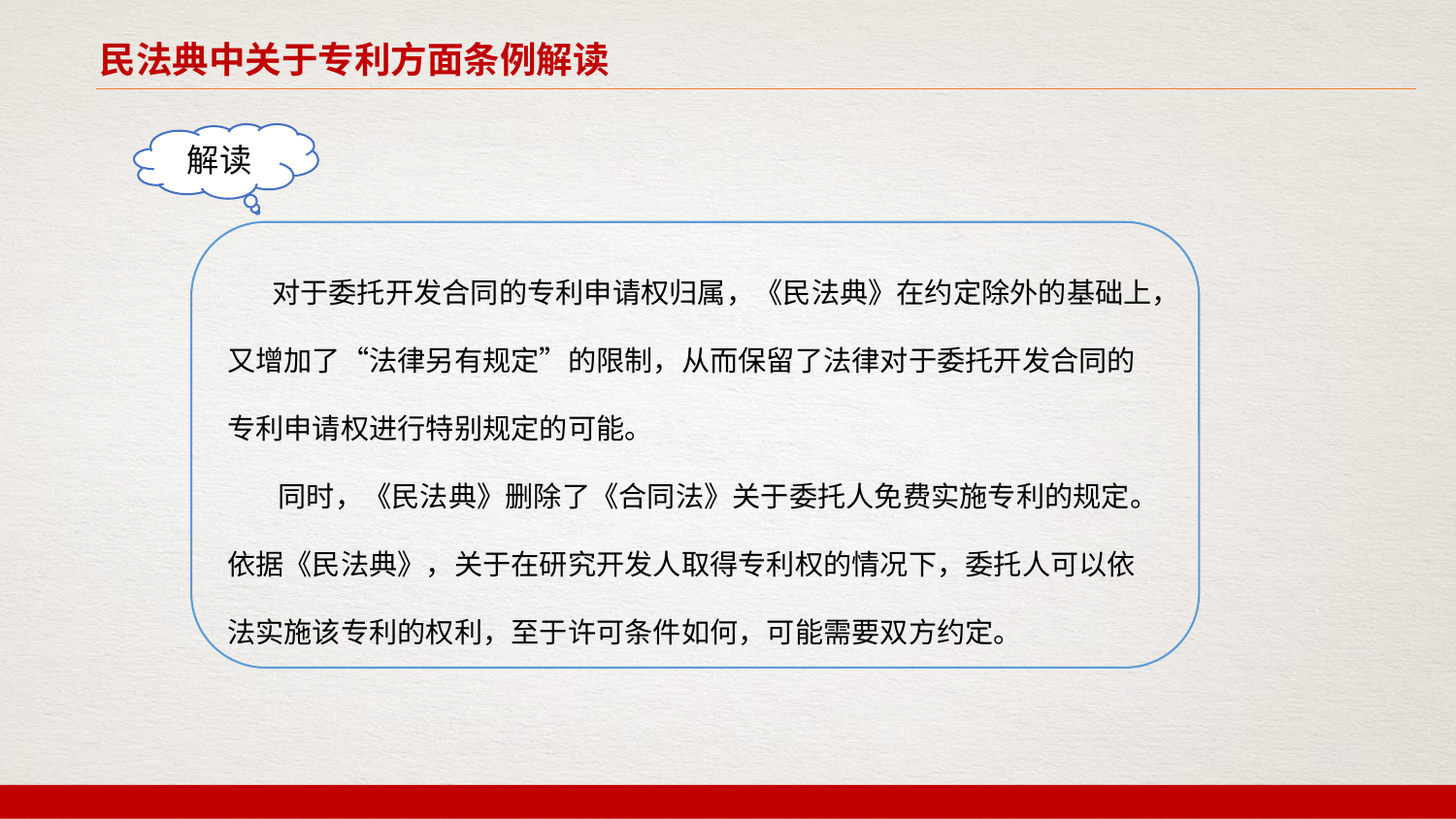

民法典中关于专利方面条例解读
解读
      对于委托开发合同的专利申请权归属，《民法典》在约定除外的基础上，又增加了“法律另有规定”的限制，从而保留了法律对于委托开发合同的专利申请权进行特别规定的可能。
       同时，《民法典》删除了《合同法》关于委托人免费实施专利的规定。依据《民法典》，关于在研究开发人取得专利权的情况下，委托人可以依法实施该专利的权利，至于许可条件如何，可能需要双方约定。